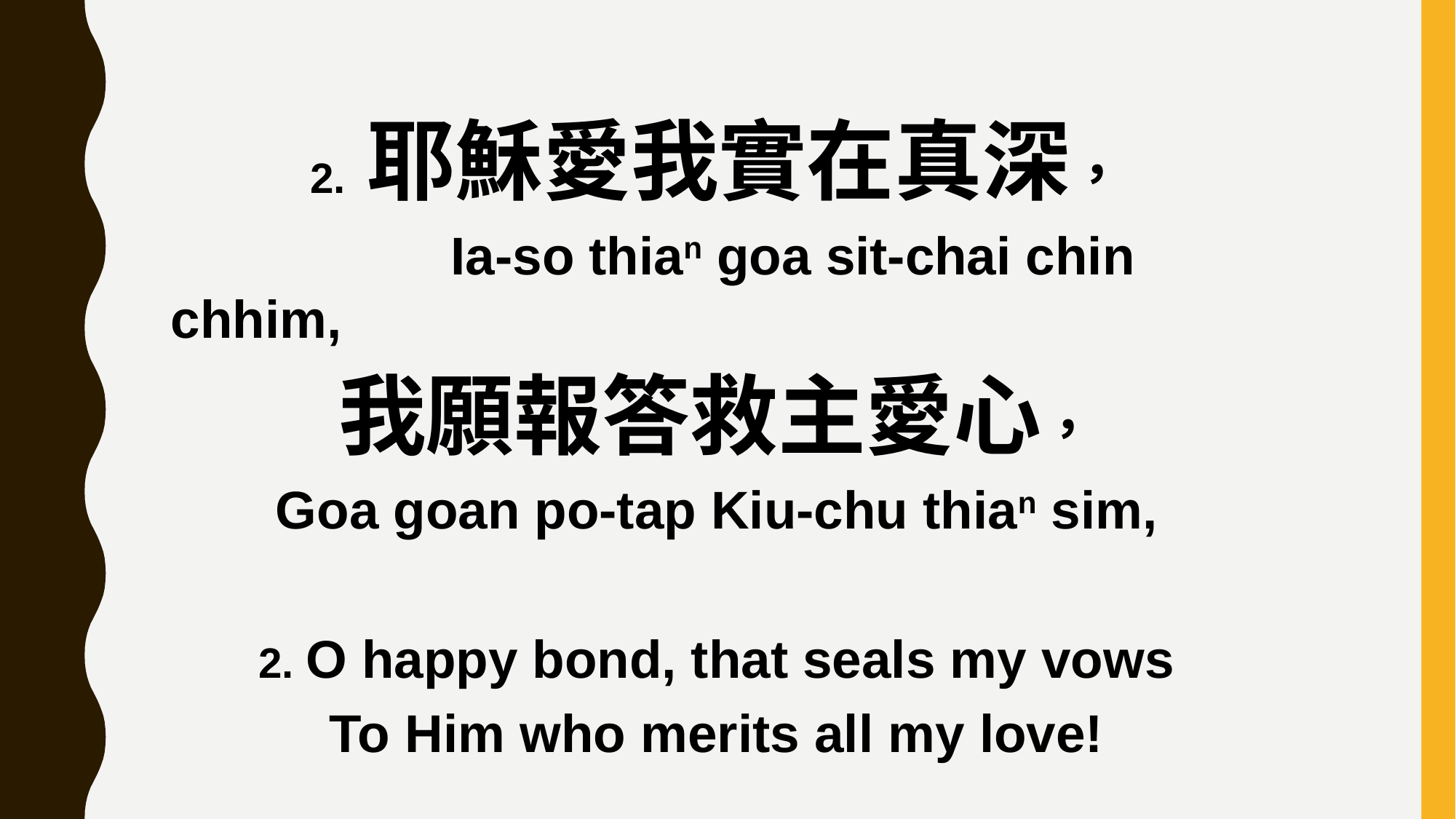

2. 耶穌愛我實在真深，
                   Ia-so thian goa sit-chai chin chhim,
我願報答救主愛心，
Goa goan po-tap Kiu-chu thian sim,

2. O happy bond, that seals my vows
To Him who merits all my love!